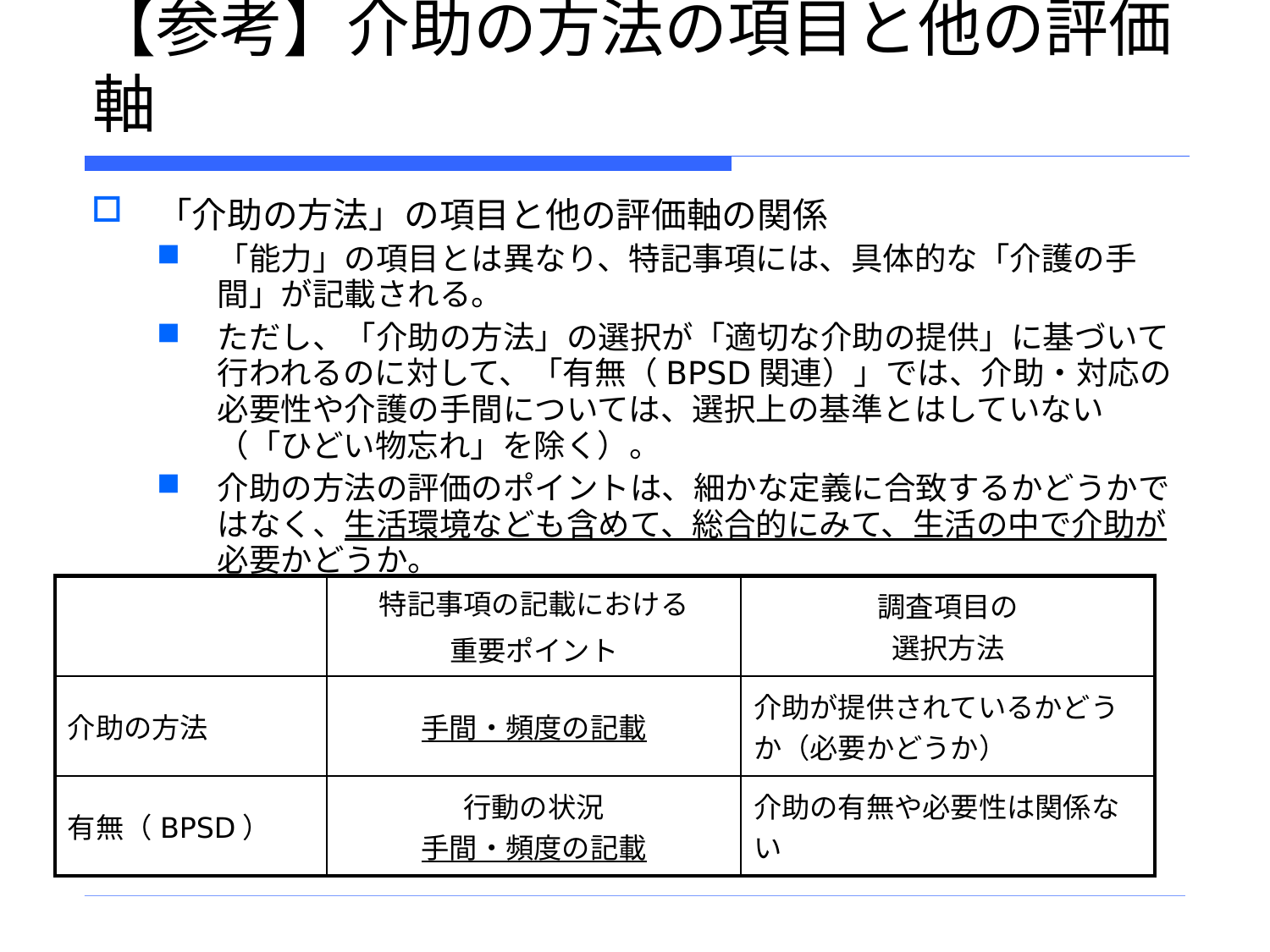

# 【参考】介助の方法の項目と他の評価軸
「介助の方法」の項目と他の評価軸の関係
「能力」の項目とは異なり、特記事項には、具体的な「介護の手間」が記載される。
ただし、「介助の方法」の選択が「適切な介助の提供」に基づいて行われるのに対して、「有無（BPSD関連）」では、介助・対応の必要性や介護の手間については、選択上の基準とはしていない（「ひどい物忘れ」を除く）。
介助の方法の評価のポイントは、細かな定義に合致するかどうかではなく、生活環境なども含めて、総合的にみて、生活の中で介助が必要かどうか。
|  | 特記事項の記載における 重要ポイント | 調査項目の 選択方法 |
| --- | --- | --- |
| 介助の方法 | 手間・頻度の記載 | 介助が提供されているかどうか（必要かどうか） |
| 有無（BPSD） | 行動の状況 手間・頻度の記載 | 介助の有無や必要性は関係ない |